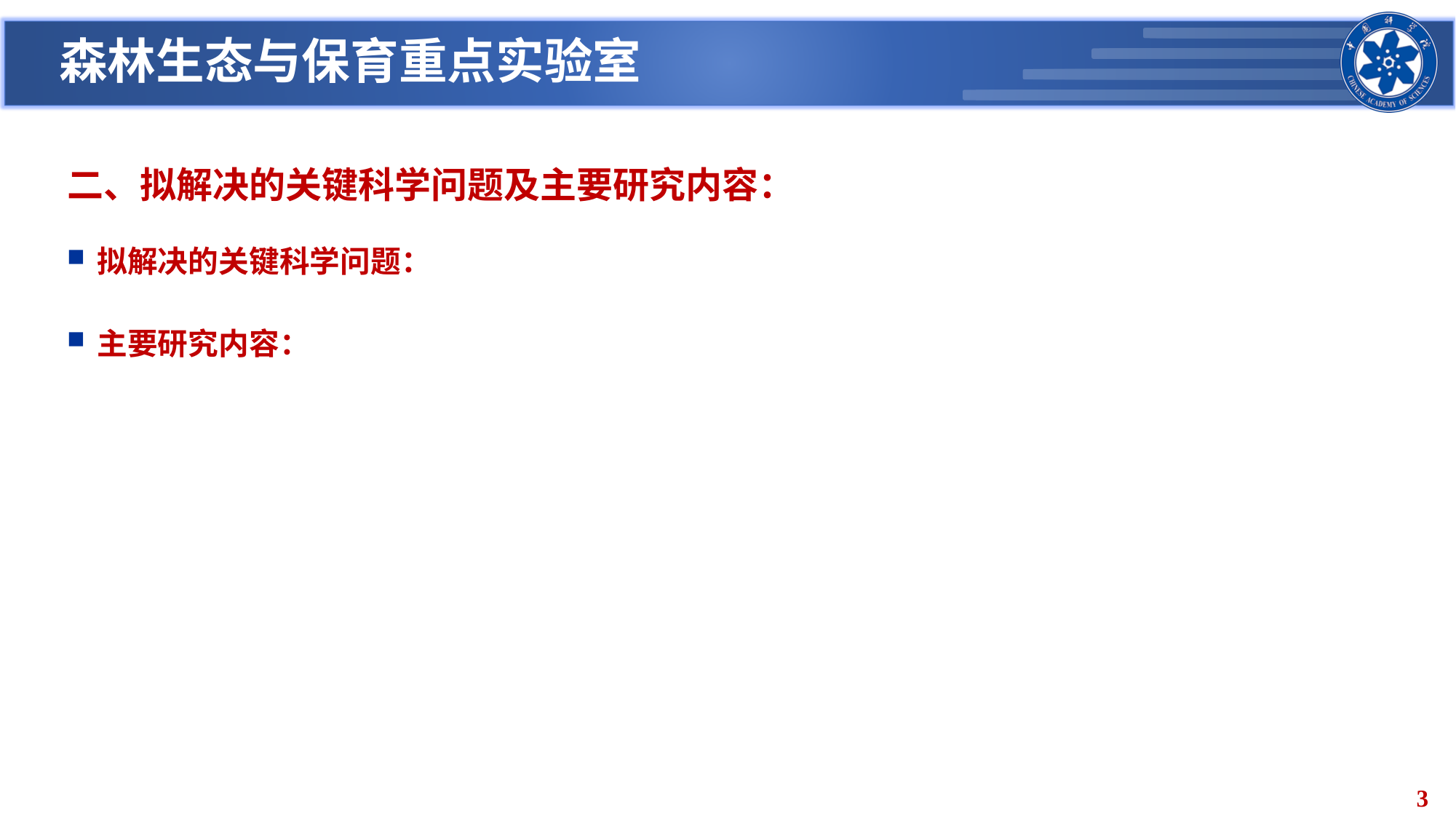

# 森林生态与保育重点实验室
二、拟解决的关键科学问题及主要研究内容：
拟解决的关键科学问题：
主要研究内容：

3